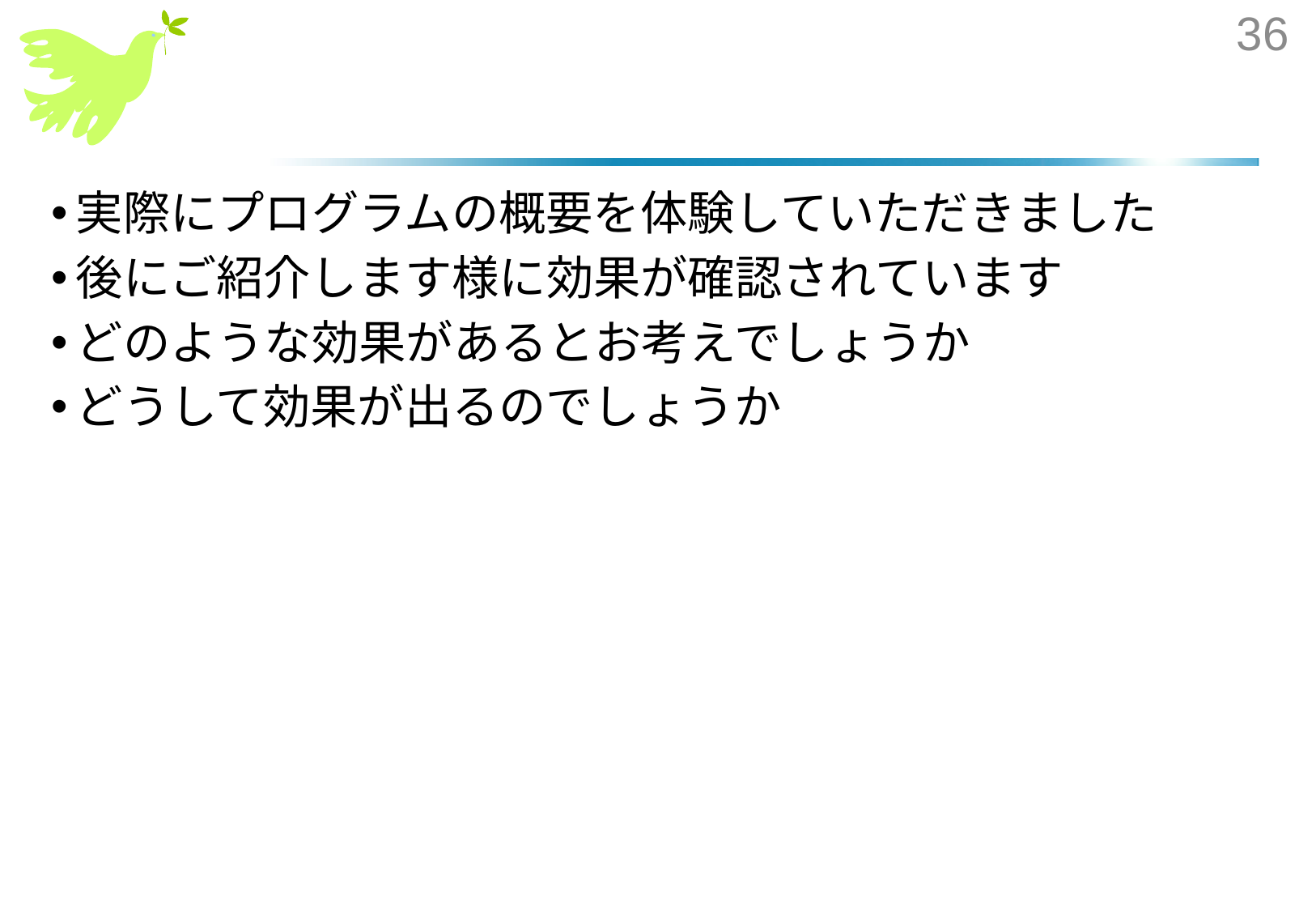

36
#
実際にプログラムの概要を体験していただきました
後にご紹介します様に効果が確認されています
どのような効果があるとお考えでしょうか
どうして効果が出るのでしょうか